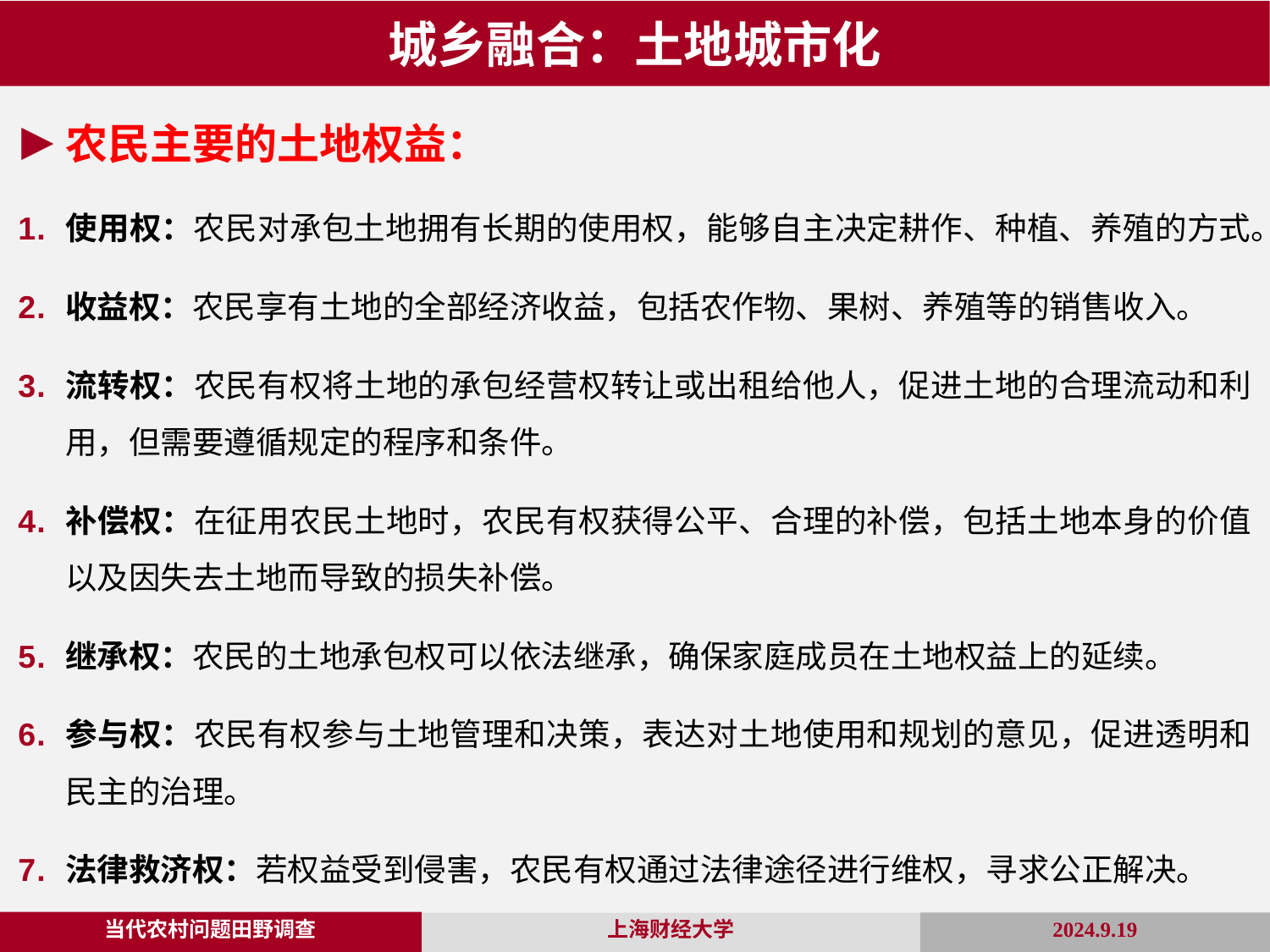

城乡融合：土地城市化
农民主要的土地权益：
使用权：农民对承包土地拥有长期的使用权，能够自主决定耕作、种植、养殖的方式。
收益权：农民享有土地的全部经济收益，包括农作物、果树、养殖等的销售收入。
流转权：农民有权将土地的承包经营权转让或出租给他人，促进土地的合理流动和利用，但需要遵循规定的程序和条件。
补偿权：在征用农民土地时，农民有权获得公平、合理的补偿，包括土地本身的价值以及因失去土地而导致的损失补偿。
继承权：农民的土地承包权可以依法继承，确保家庭成员在土地权益上的延续。
参与权：农民有权参与土地管理和决策，表达对土地使用和规划的意见，促进透明和民主的治理。
法律救济权：若权益受到侵害，农民有权通过法律途径进行维权，寻求公正解决。
当代农村问题田野调查
2024.9.19
上海财经大学